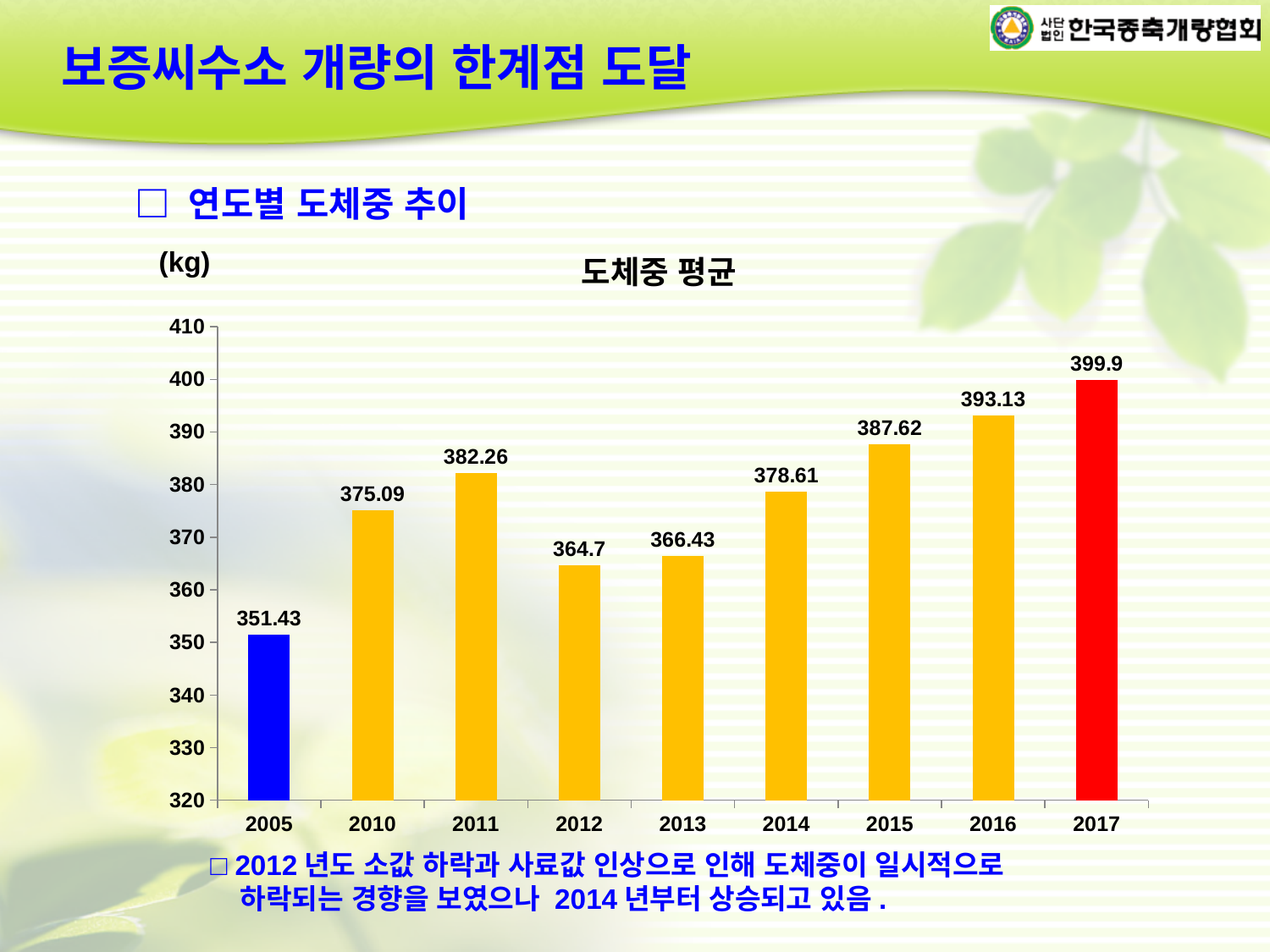

보증씨수소 개량의 한계점 도달

□ 연도별 도체중 추이
(kg)

### Chart: 도체중 평균

| Category | 도체중평균 |
|---|---|
| 2005 | 351.42999999999955 |
| 2010 | 375.09 |
| 2011 | 382.26 |
| 2012 | 364.7 |
| 2013 | 366.42999999999955 |
| 2014 | 378.61 |
| 2015 | 387.62 |
| 2016 | 393.13 |
| 2017 | 399.9 |
□ 2012년도 소값 하락과 사료값 인상으로 인해 도체중이 일시적으로
   하락되는 경향을 보였으나 2014년부터 상승되고 있음.